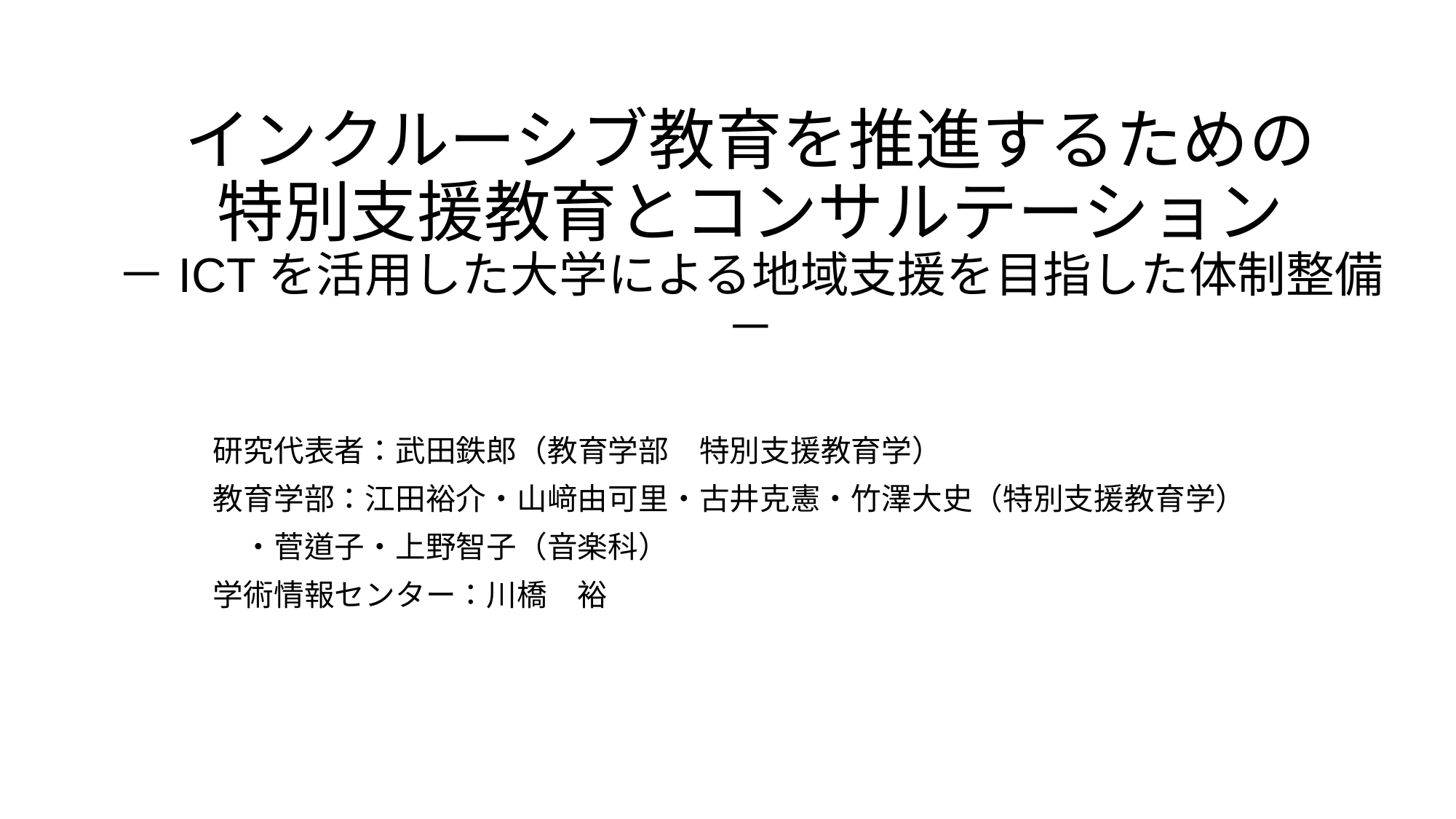

# インクルーシブ教育を推進するための 特別支援教育とコンサルテーション －ICTを活用した大学による地域支援を目指した体制整備－
研究代表者：武田鉄郎（教育学部　特別支援教育学）
教育学部：江田裕介・山﨑由可里・古井克憲・竹澤大史（特別支援教育学）
　・菅道子・上野智子（音楽科）
学術情報センター：川橋　裕